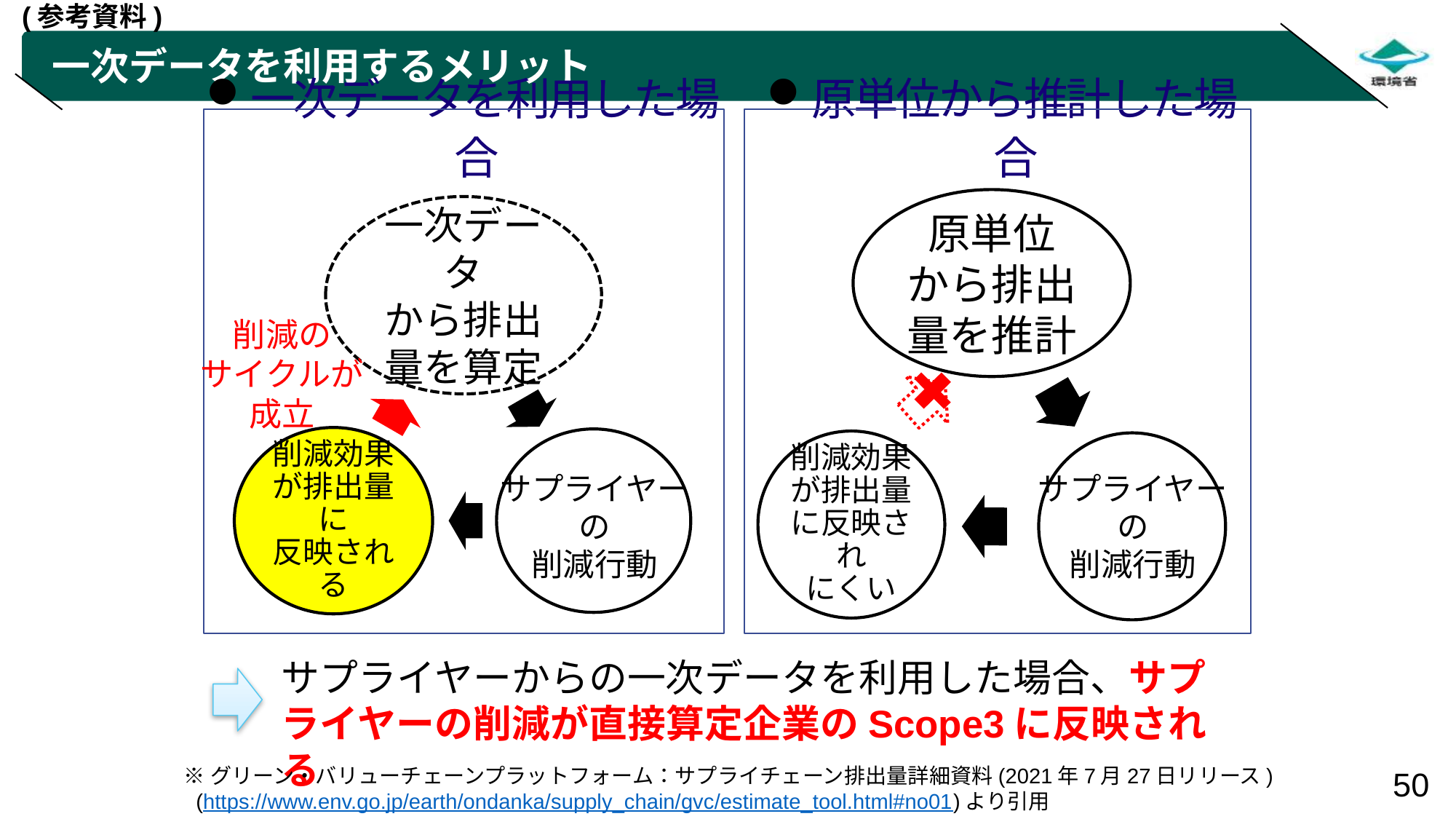

(参考資料)
# 一次データを利用するメリット
一次データを利用した場合
原単位から推計した場合

一次データ
から排出量を算定

削減効果が排出量に
反映される

原単位
から排出量を推計

削減効果が排出量に反映され
にくい

削減の
サイクルが
成立

サプライヤー
の
削減行動
サプライヤー
の
削減行動
サプライヤーからの一次データを利用した場合、サプライヤーの削減が直接算定企業のScope3に反映される

※グリーン・バリューチェーンプラットフォーム：サプライチェーン排出量詳細資料(2021年7月27日リリース)
  (https://www.env.go.jp/earth/ondanka/supply_chain/gvc/estimate_tool.html#no01)より引用